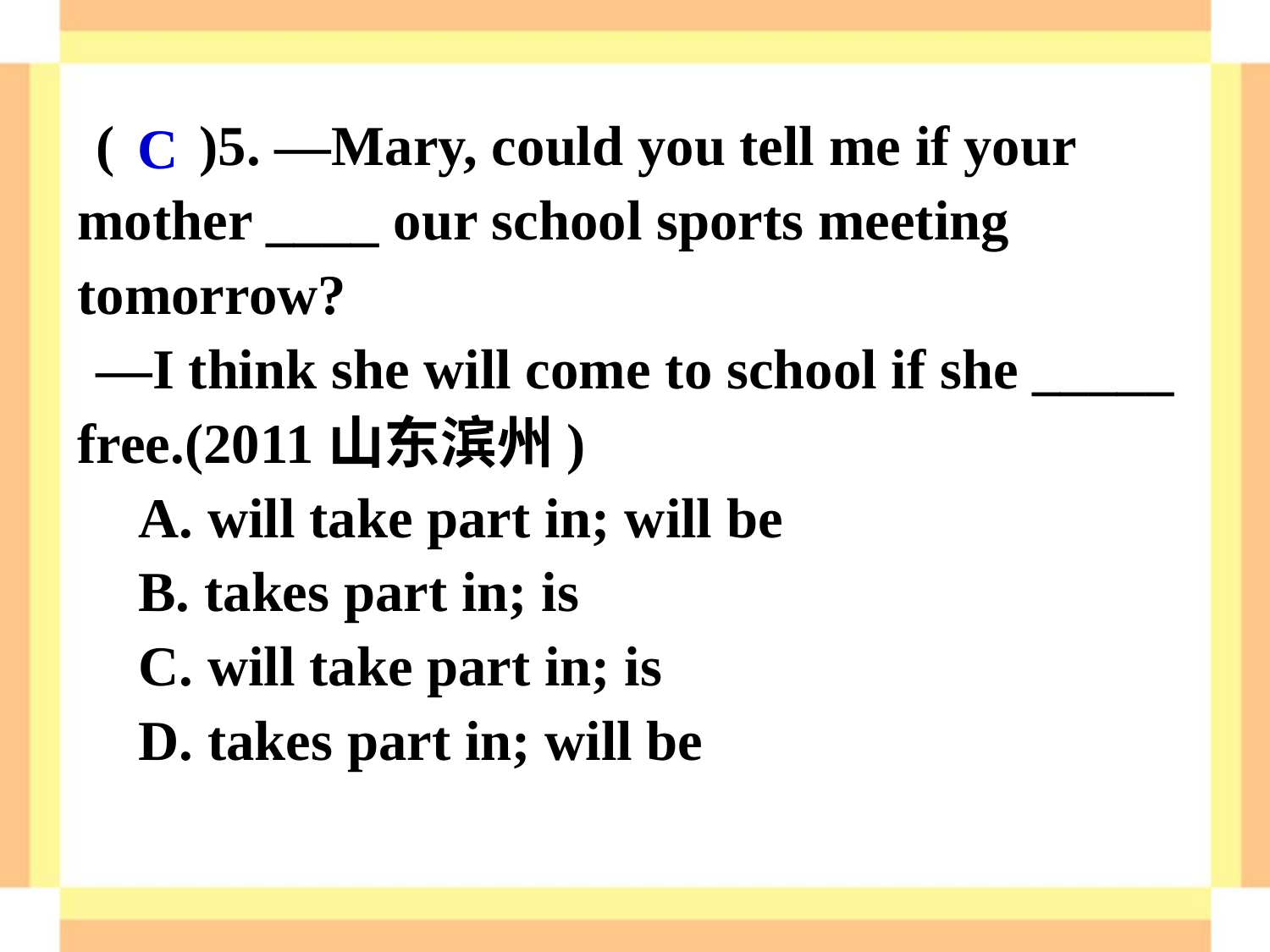

(      )5. —Mary, could you tell me if your mother ____ our school sports meeting tomorrow?
—I think she will come to school if she _____ free.(2011山东滨州)
   A. will take part in; will be
   B. takes part in; is
   C. will take part in; is
   D. takes part in; will be
C